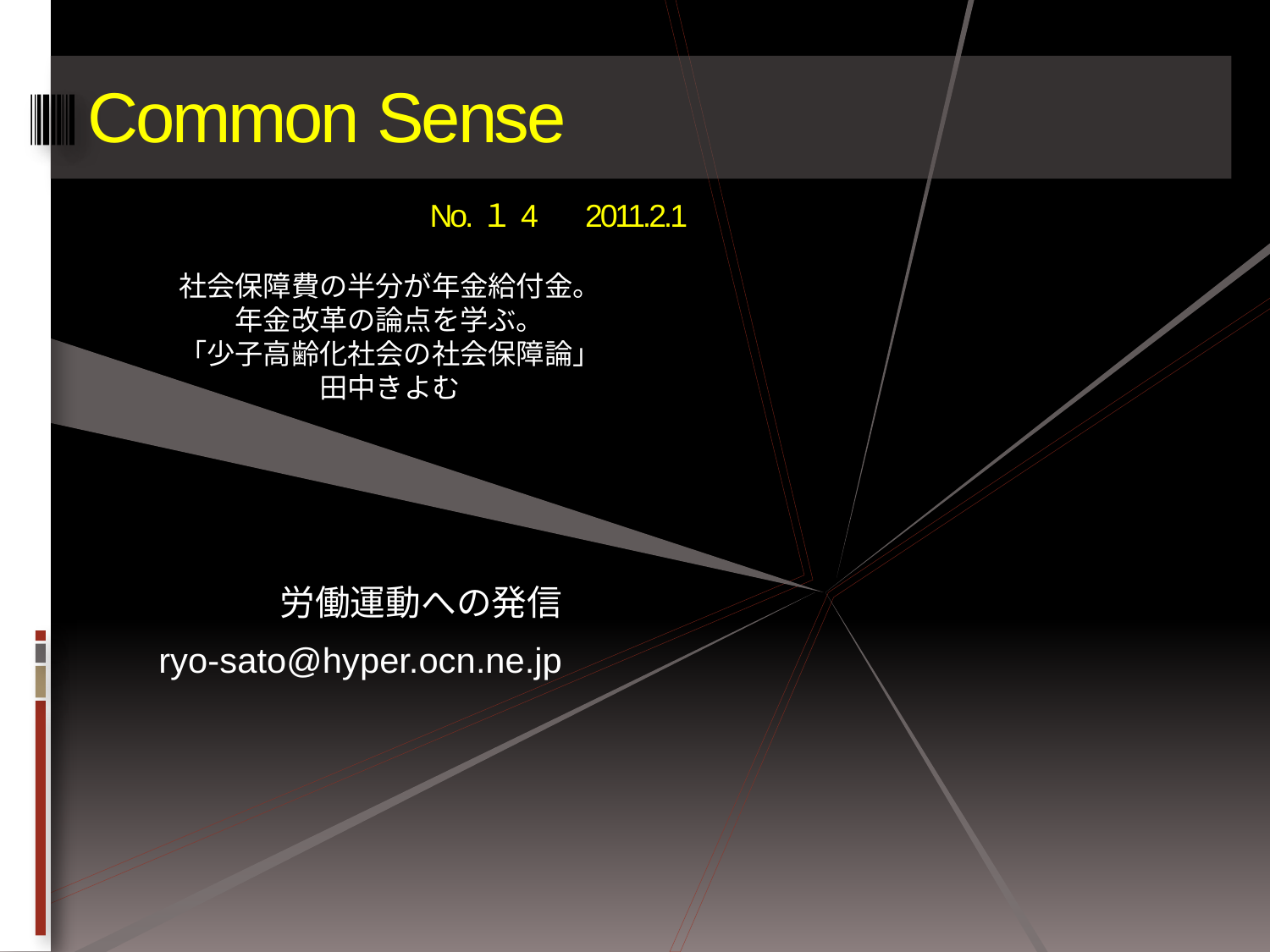

# Common Sense 　 　　　　　No.１4　2011.2.1
社会保障費の半分が年金給付金。
年金改革の論点を学ぶ。
「少子高齢化社会の社会保障論」
田中きよむ

労働運動への発信
ryo-sato@hyper.ocn.ne.jp